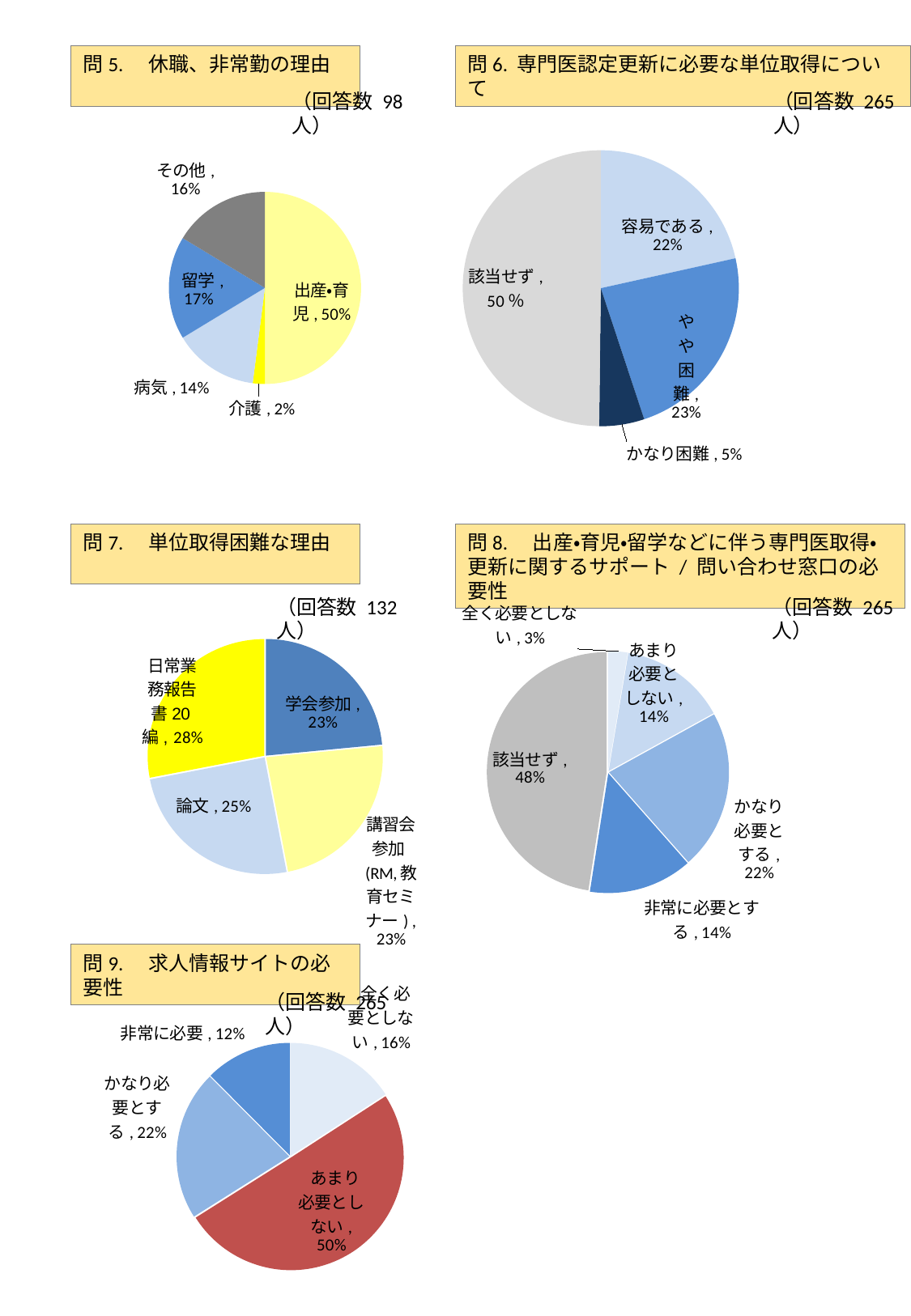

問6. 専門医認定更新に必要な単位取得について
問5.　休職、非常勤の理由
（回答数 265人）
（回答数 98人）

### Chart

| Category | ポイント数 |
|---|---|
| a. 出産・育児 | 49.0 |
| b. 介護 | 2.0 |
| c. 病気 | 14.0 |
| d. 留学 | 17.0 |
| e. その他 | 16.0 |

### Chart

| Category | ポイント数 |
|---|---|
| a. 容易である | 57.0 |
| b. やや困難 | 62.0 |
| c. かなり困難 | 14.0 |
| e. 該当せず | 132.0 |
問8.　出産・育児・留学などに伴う専門医取得・更新に関するサポート / 問い合わせ窓口の必要性
問7.　単位取得困難な理由

### Chart

| Category | ポイント数 |
|---|---|
| a. 学会参加 | 31.0 |
| b. 講習会参加(RM,教育セミナー)  | 31.0 |
| c. 論文 | 33.0 |
| d. 日常業務報告書20編 | 37.0 |

### Chart

| Category | ポイント数 |
|---|---|
| a. 全く必要としない | 7.0 |
| b. あまり必要としない | 38.0 |
| c. かなり必要とする | 57.0 |
| d. 非常に必要 | 37.0 |
| e. 該当せず | 126.0 |
（回答数 265人）
（回答数 132人）
問9.　求人情報サイトの必要性

### Chart

| Category | 問9. 求人情報サイト ポイント数 |
|---|---|
| a. 全く必要としない | 42.0 |
| b. あまり必要としない | 133.0 |
| c. かなり必要とする | 57.0 |
| d. 非常に必要 | 33.0 |
（回答数 265人）